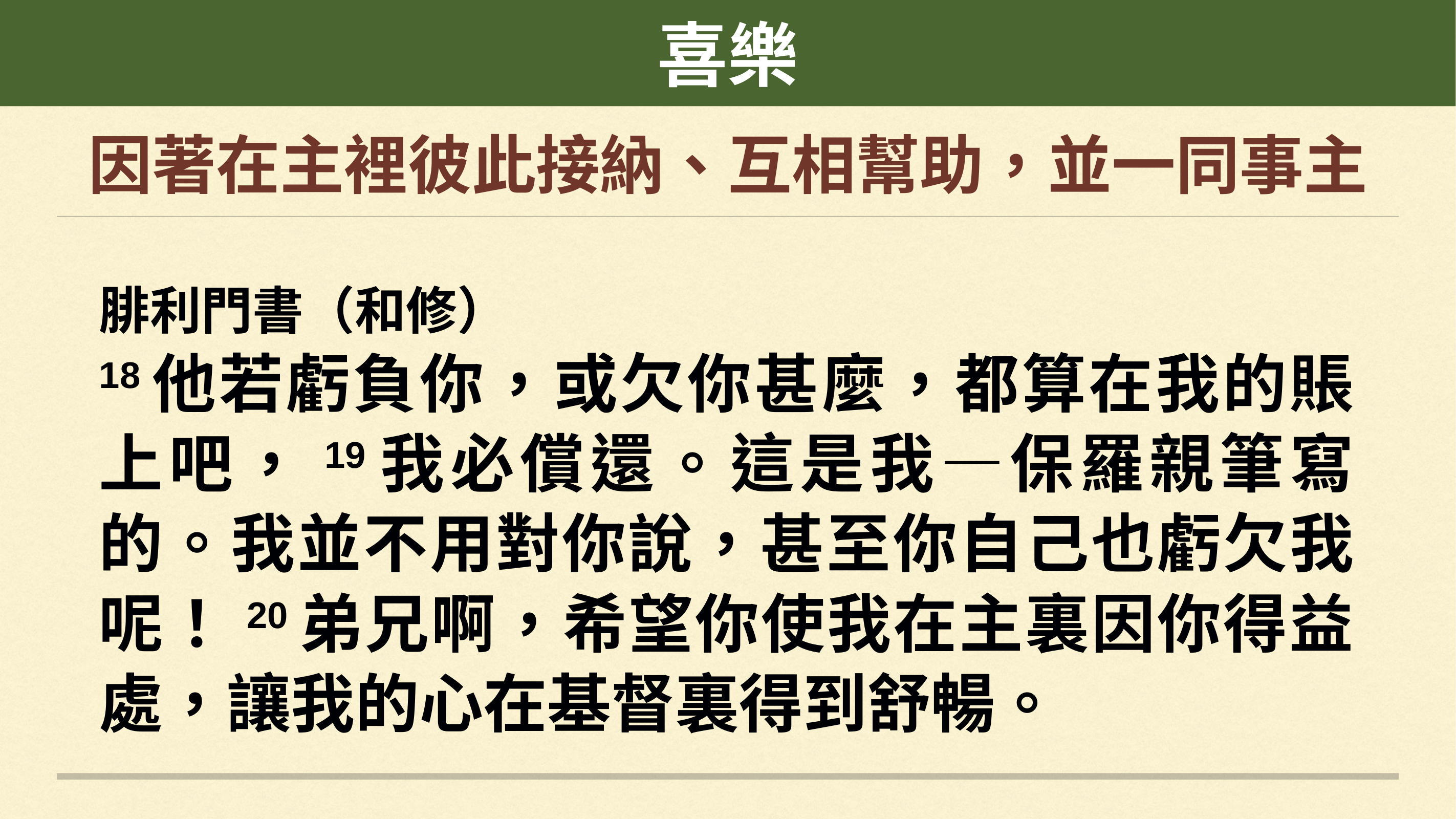

喜樂
# 因著在主裡彼此接納、互相幫助，並一同事主
腓利門書（和修）
18他若虧負你，或欠你甚麼，都算在我的賬上吧，19我必償還。這是我—保羅親筆寫的。我並不用對你說，甚至你自己也虧欠我呢！20弟兄啊，希望你使我在主裏因你得益處，讓我的心在基督裏得到舒暢。